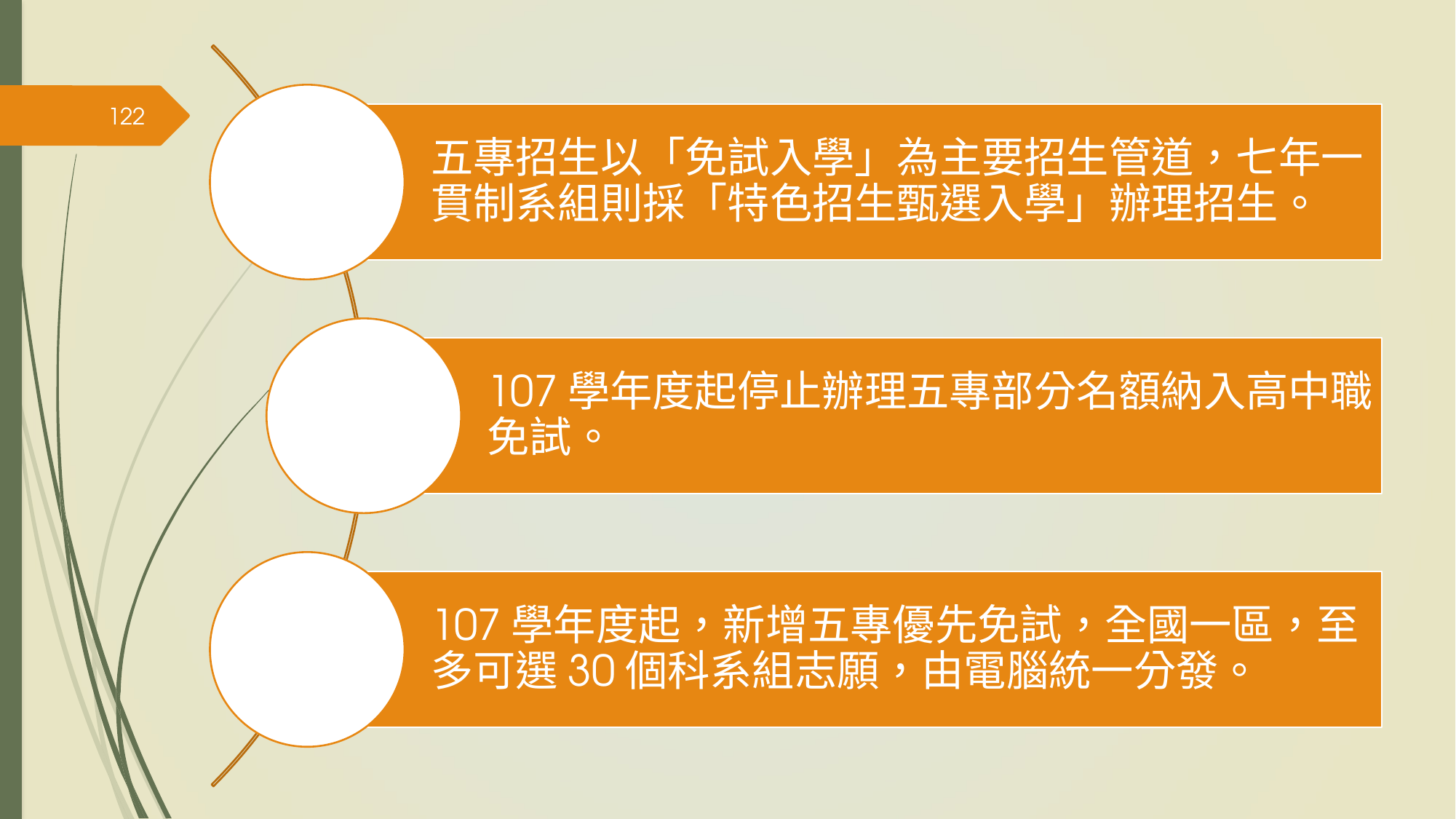

五專招生以「免試入學」為主要招生管道，七年一貫制系組則採「特色招生甄選入學」辦理招生。
107學年度起停止辦理五專部分名額納入高中職免試。
107學年度起，新增五專優先免試，全國一區，至多可選30個科系組志願，由電腦統一分發。
122